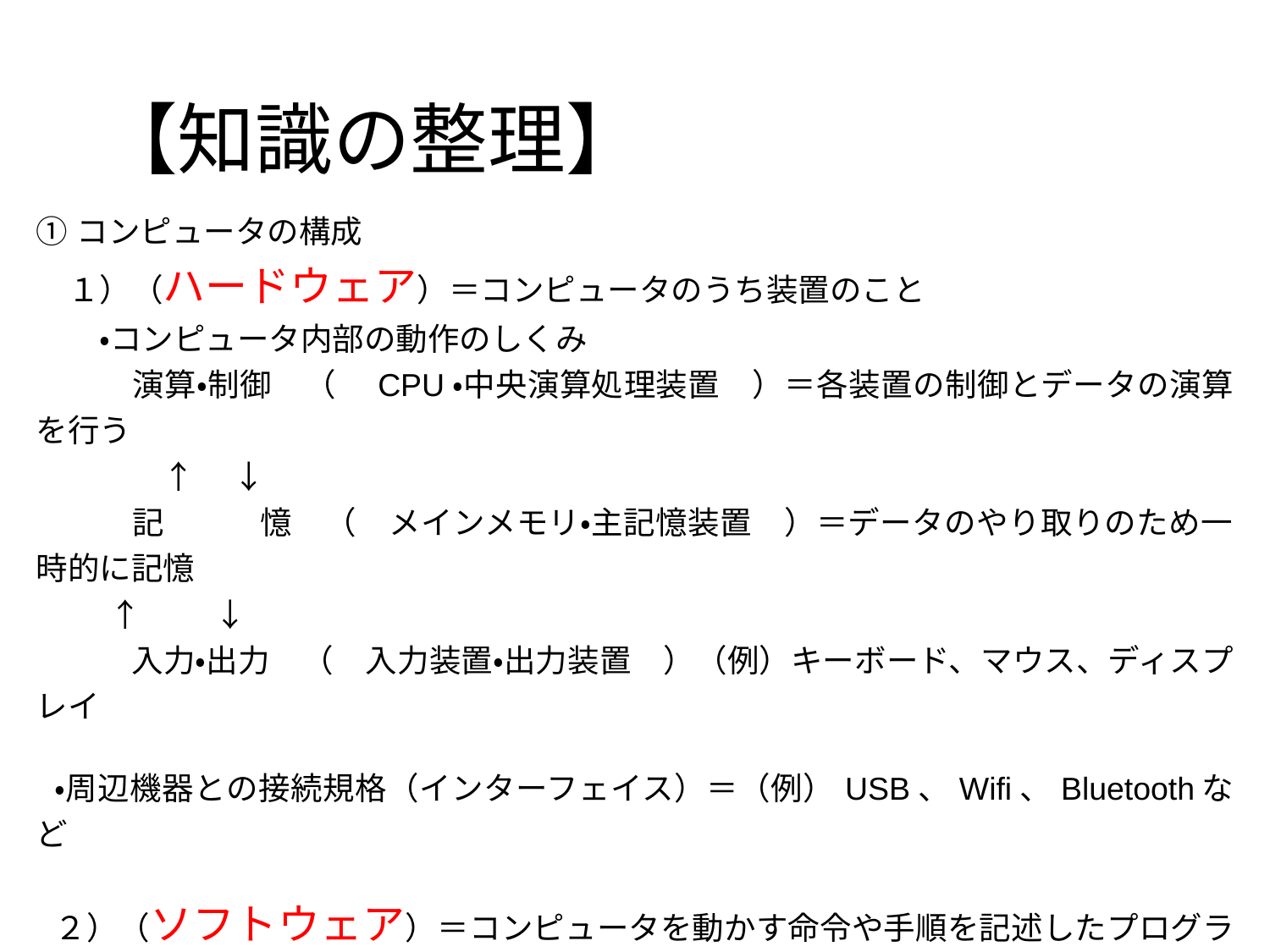

# 【知識の整理】
| ①コンピュータの構成 |
| --- |
| １）（ハードウェア）＝コンピュータのうち装置のこと |
| ・コンピュータ内部の動作のしくみ |
| 演算・制御　（　CPU・中央演算処理装置　）＝各装置の制御とデータの演算を行う |
| ↑　 ↓ |
| 記　　　憶　（　メインメモリ・主記憶装置　）＝データのやり取りのため一時的に記憶 |
| ↑　　↓ |
| 入力・出力　（　入力装置・出力装置　）（例）キーボード、マウス、ディスプレイ |
|  |
| ・周辺機器との接続規格（インターフェイス）＝（例）USB、Wifi、Bluetoothなど |
|  |
| ２）（ソフトウェア）＝コンピュータを動かす命令や手順を記述したプログラム |
| ・（　OS・基本ソフトウェア　）（例）Windows、iOS、Androidなど |
| ＝ソフトとハードの仲介、デバイスドライバ（周辺機器の制御）、CPU・メモリの管理 |
| ↓　　　↑ |
| ・（アプリケーションソフトウェア）（例）文書作成ソフトウェア、表計算ソフトウェアなど |
| ＝特定の目的実現のために設計・開発されたソフトウェア |